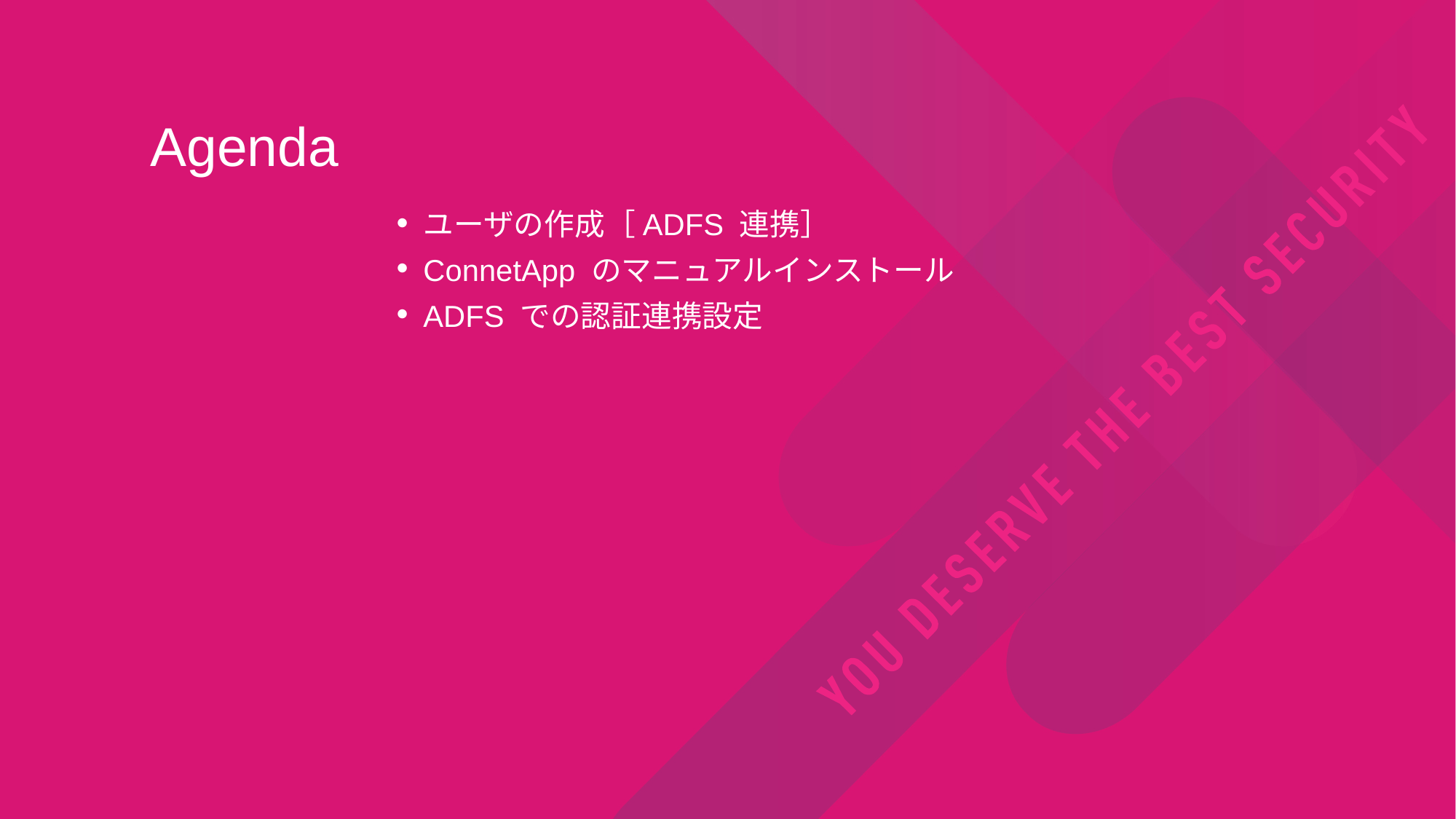

# Agenda
ユーザの作成［ADFS 連携］
ConnetApp のマニュアルインストール
ADFS での認証連携設定

 [Internal Use] for Check Point employees​